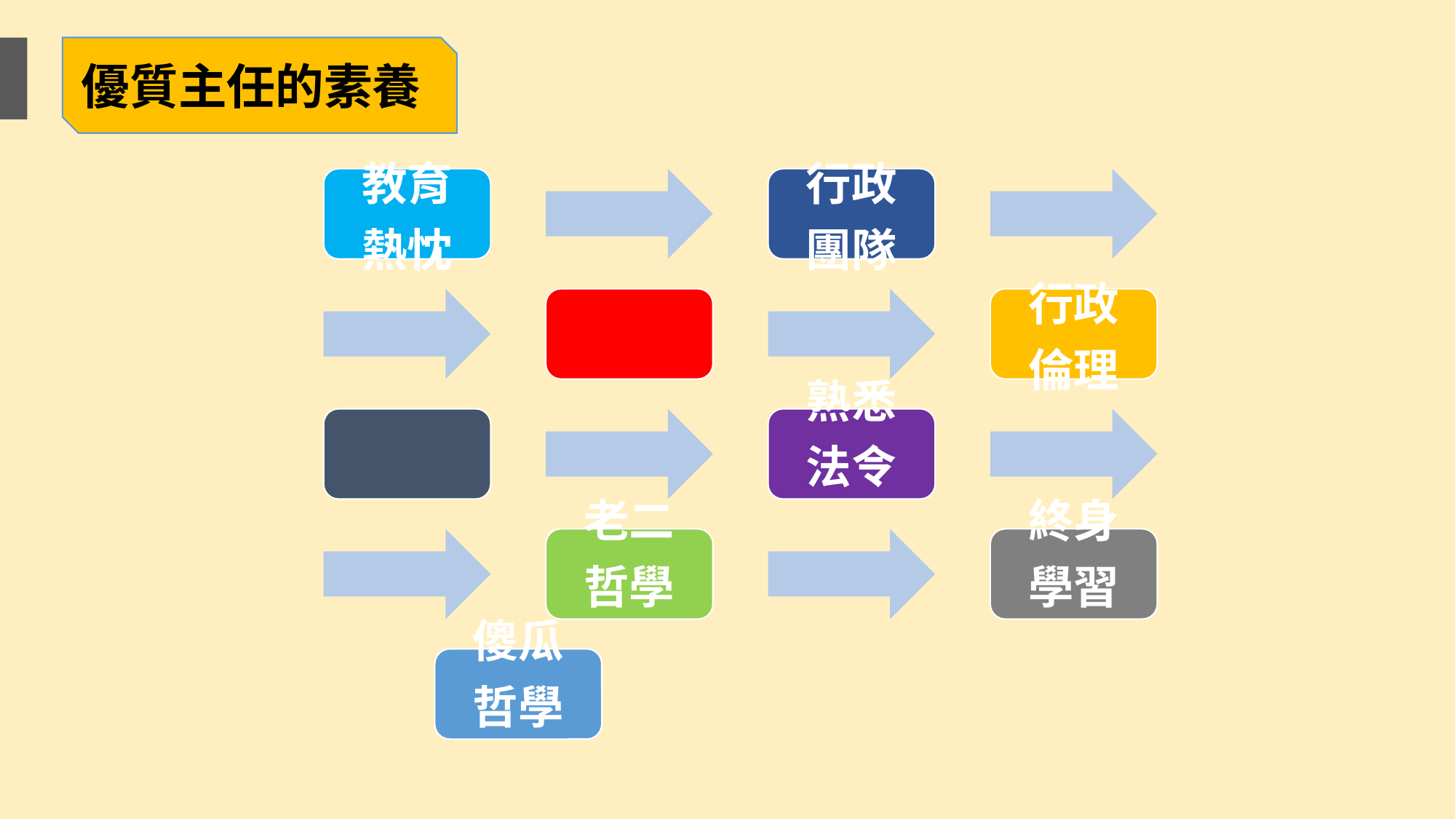

優質主任的素養
教育熱忱
行政團隊
行政倫理
熟悉法令
終身學習
老二哲學
傻瓜哲學